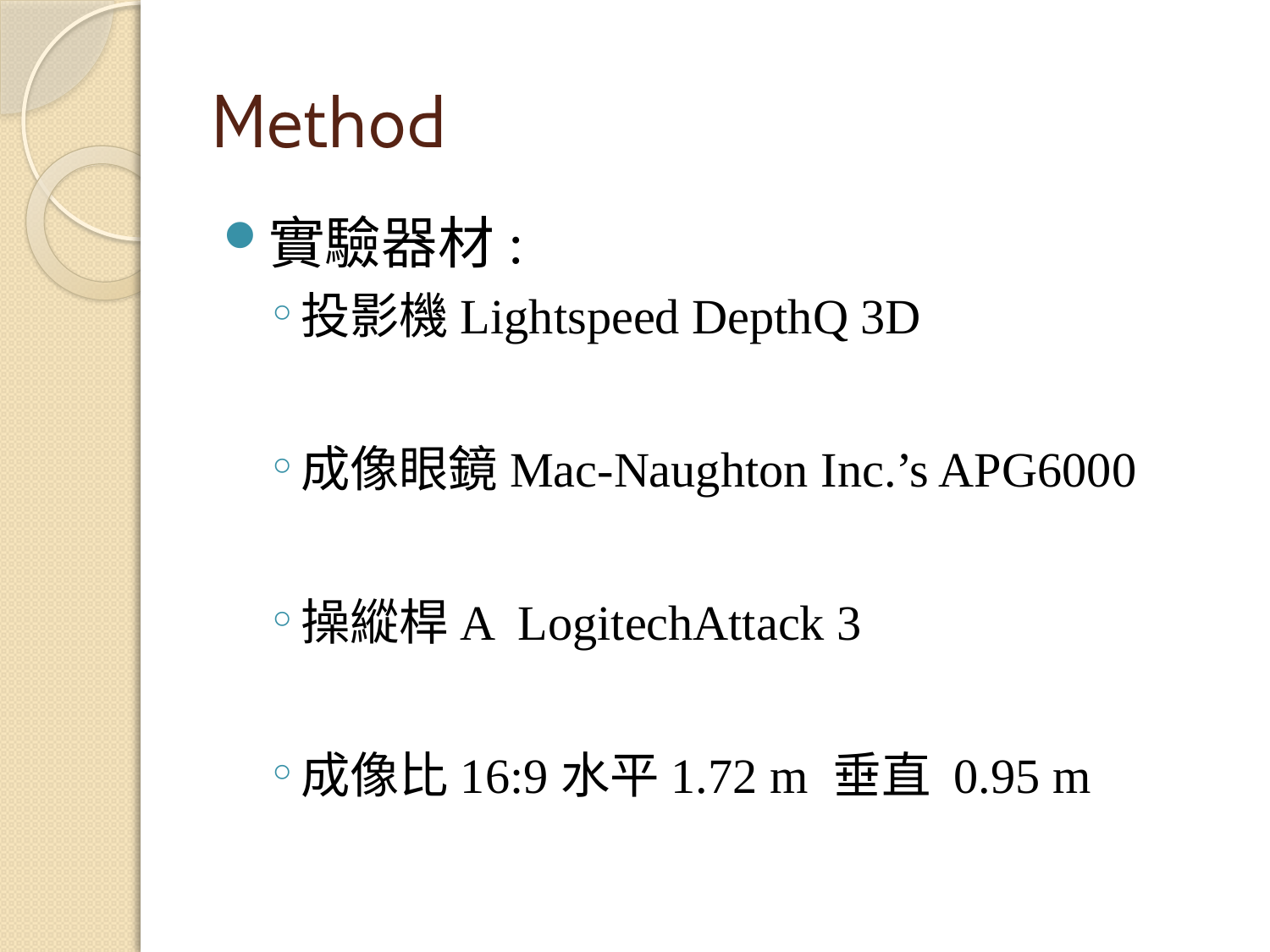

# Method
實驗器材:
投影機Lightspeed DepthQ 3D

成像眼鏡Mac-Naughton Inc.’s APG6000

操縱桿A  LogitechAttack 3

成像比16:9水平1.72 m 垂直 0.95 m